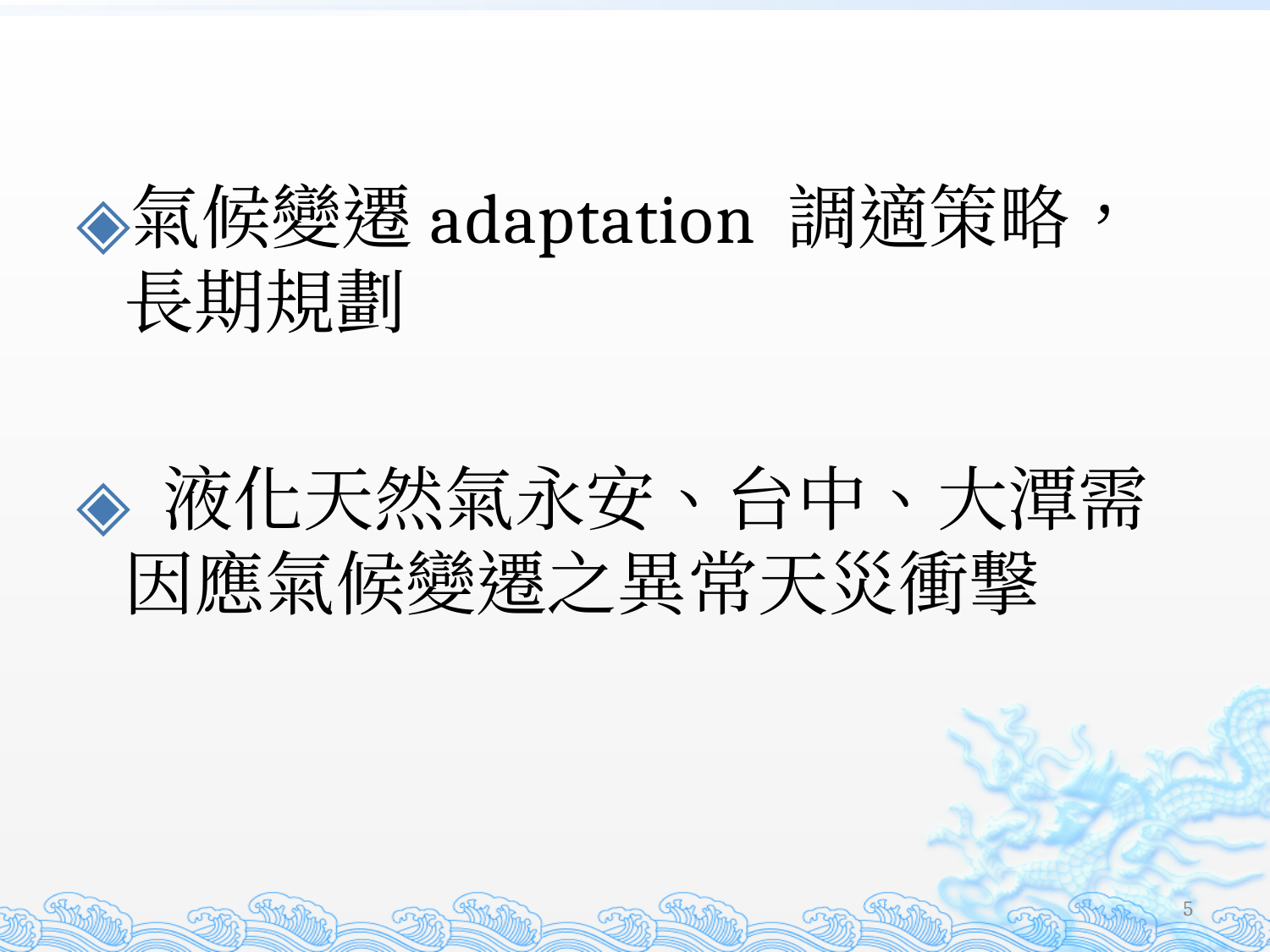

#
氣候變遷adaptation 調適策略，長期規劃

 液化天然氣永安、台中、大潭需因應氣候變遷之異常天災衝撃

5